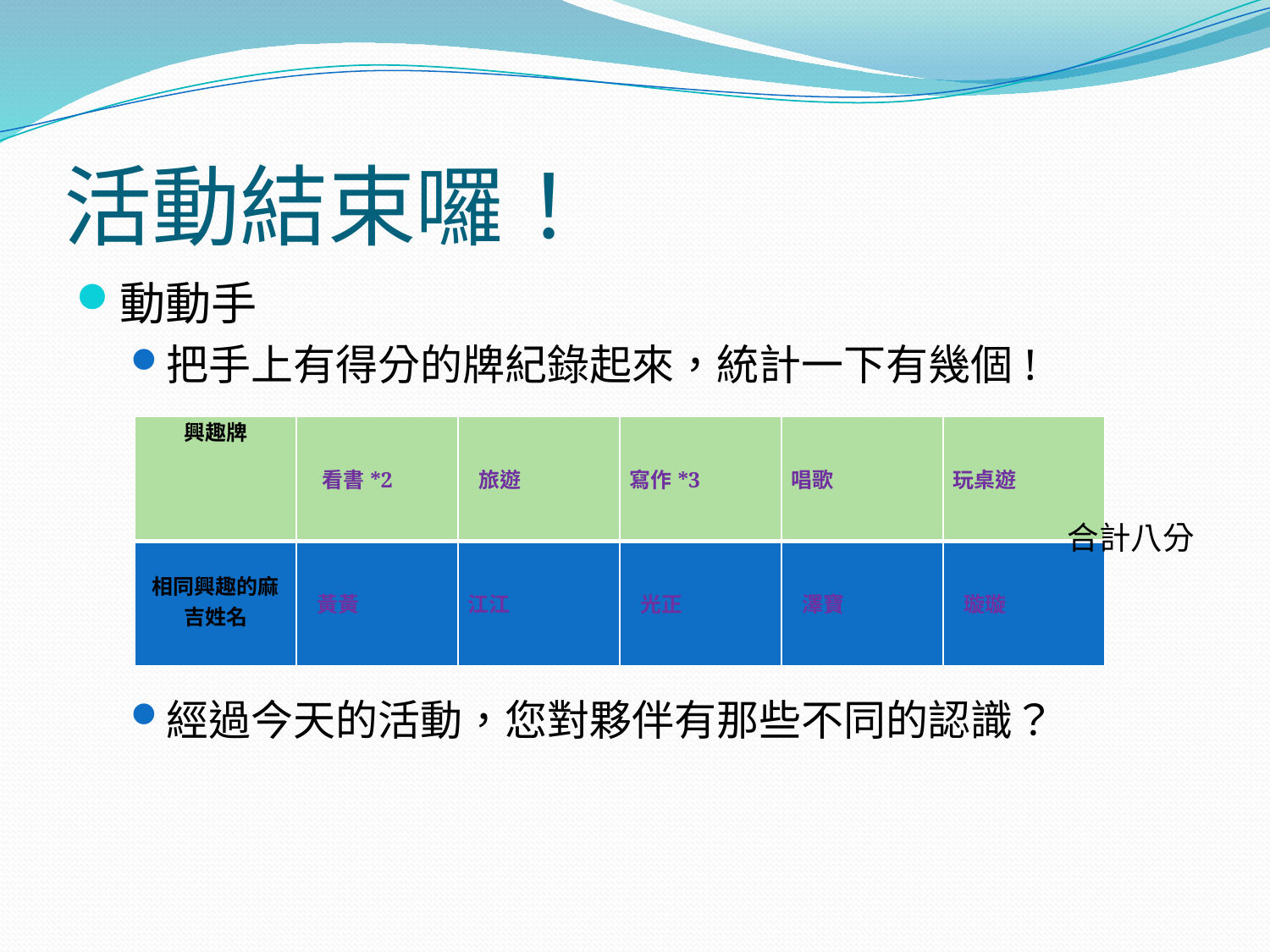

# 活動結束囉！
動動手
把手上有得分的牌紀錄起來，統計一下有幾個!

經過今天的活動，您對夥伴有那些不同的認識？

| 興趣牌 | 看書\*2 | 旅遊 | 寫作\*3 | 唱歌 | 玩桌遊 |
| --- | --- | --- | --- | --- | --- |
| 相同興趣的麻吉姓名 | 黃黃 | 江江 | 光正 | 澤寶 | 璇璇 |
合計八分